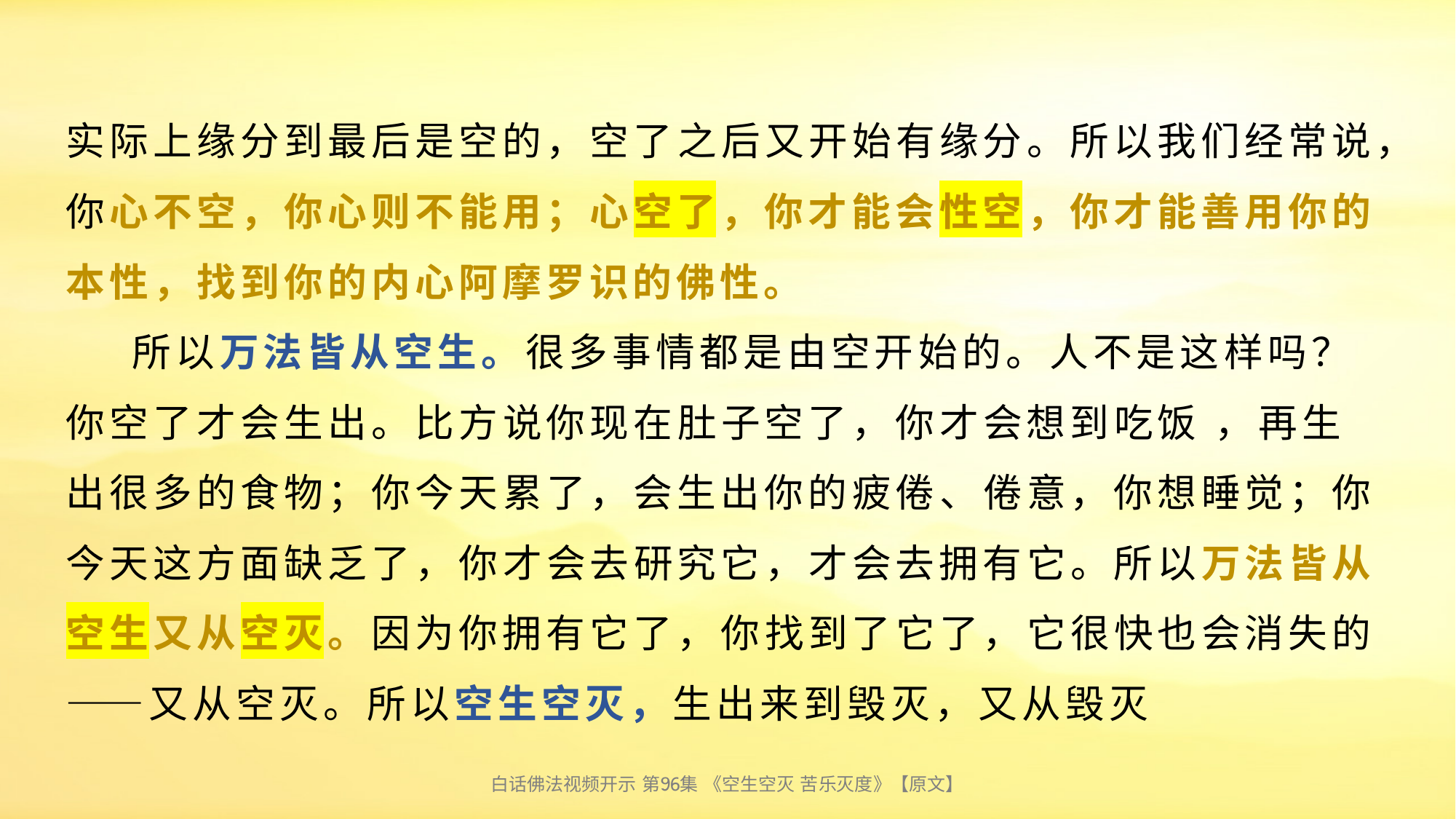

# 实际上缘分到最后是空的，空了之后又开始有缘分。所以我们经常说，你心不空，你心则不能用；心空了，你才能会性空，你才能善用你的本性，找到你的内心阿摩罗识的佛性。 所以万法皆从空生。很多事情都是由空开始的。人不是这样吗？你空了才会生出。比方说你现在肚子空了，你才会想到吃饭 ，再生出很多的食物；你今天累了，会生出你的疲倦、倦意，你想睡觉；你今天这方面缺乏了，你才会去研究它，才会去拥有它。所以万法皆从空生又从空灭。因为你拥有它了，你找到了它了，它很快也会消失的——又从空灭。所以空生空灭，生出来到毁灭，又从毁灭
白话佛法视频开示 第96集 《空生空灭 苦乐灭度》【原文】